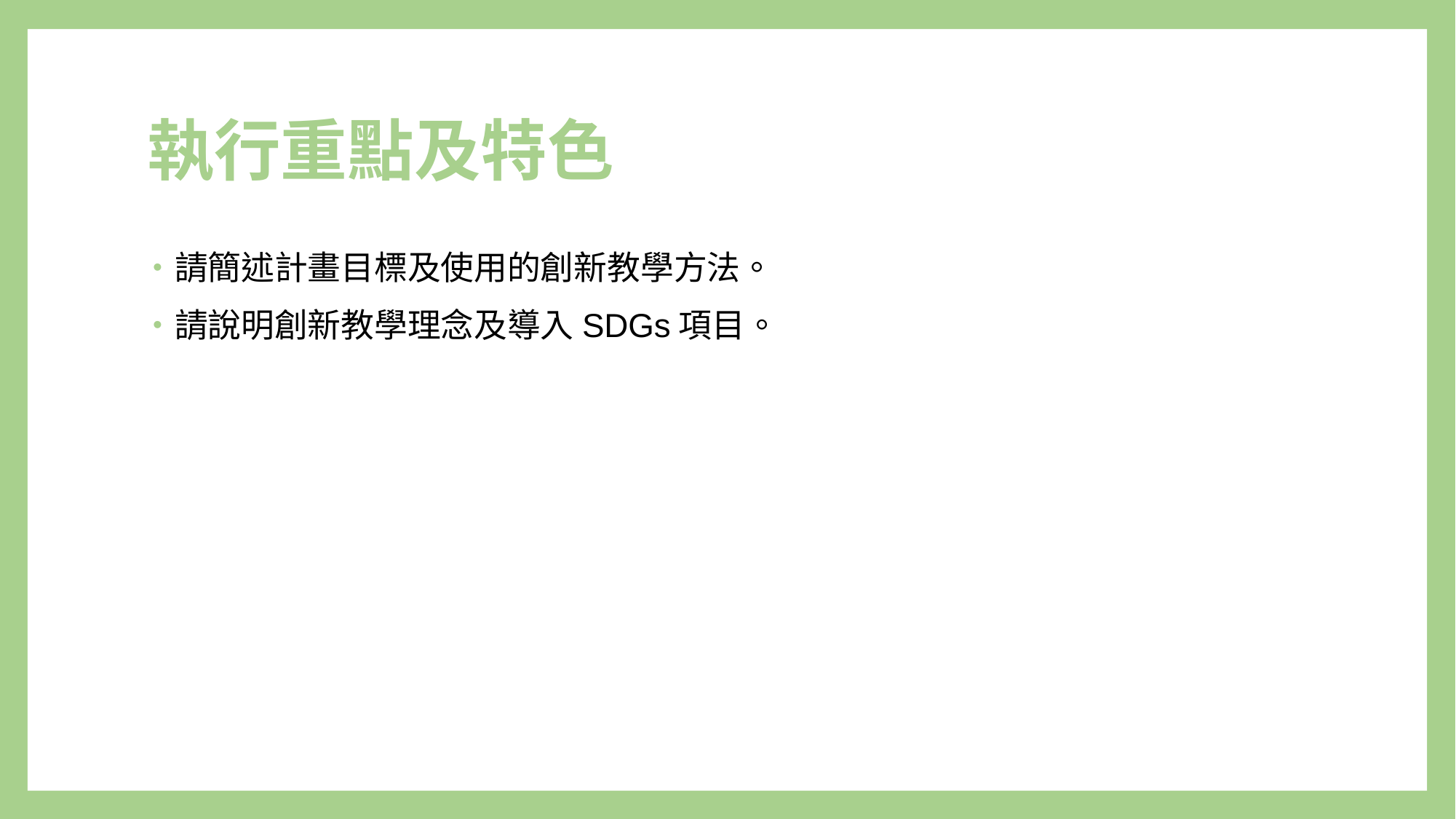

# 執行重點及特色
請簡述計畫目標及使用的創新教學方法。
請說明創新教學理念及導入SDGs項目。